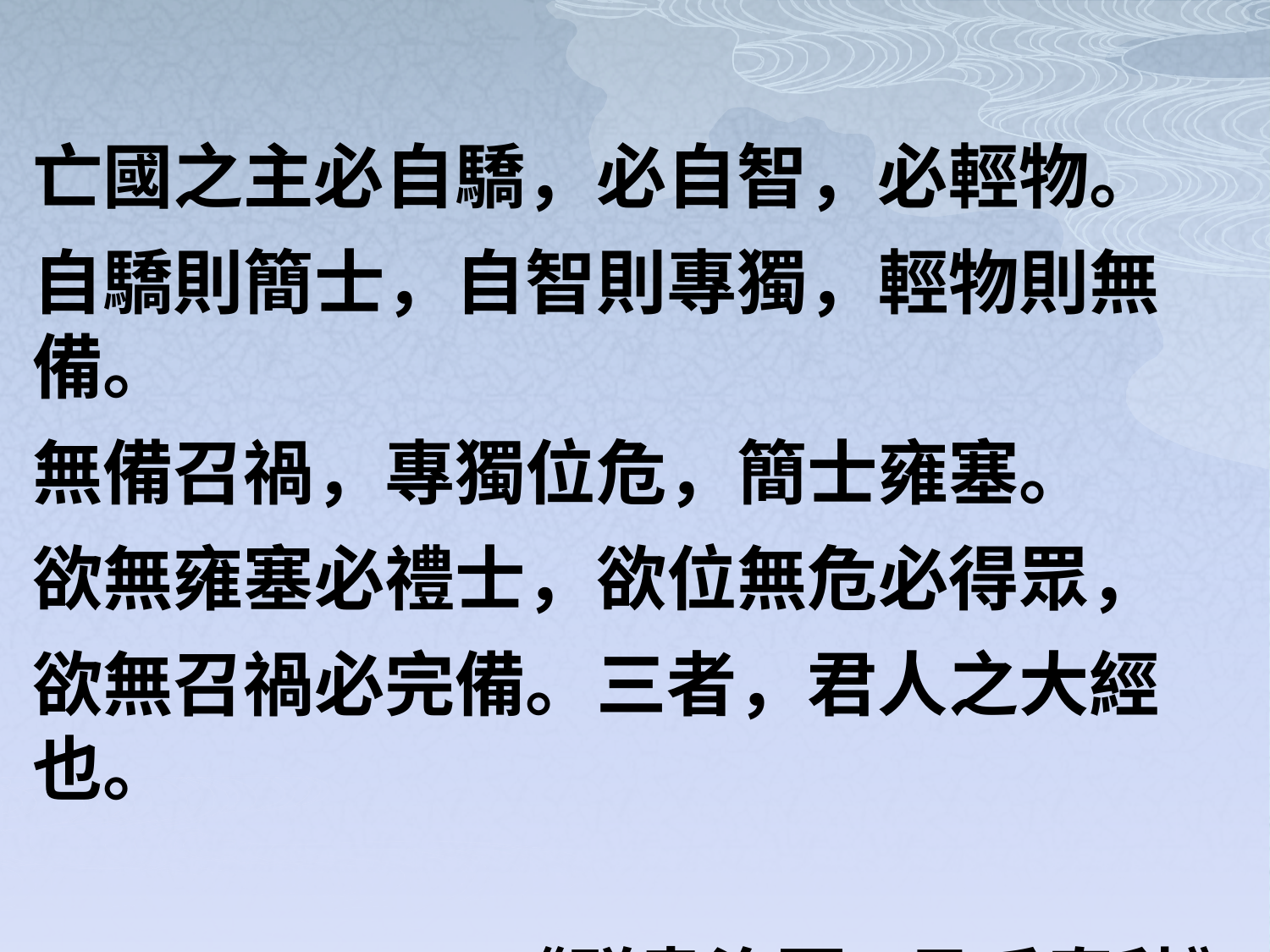

亡國之主必自驕，必自智，必輕物。
自驕則簡士，自智則專獨，輕物則無備。
無備召禍，專獨位危，簡士雍塞。
欲無雍塞必禮士，欲位無危必得眾，
欲無召禍必完備。三者，君人之大經也。

《群書治要·呂氏春秋》